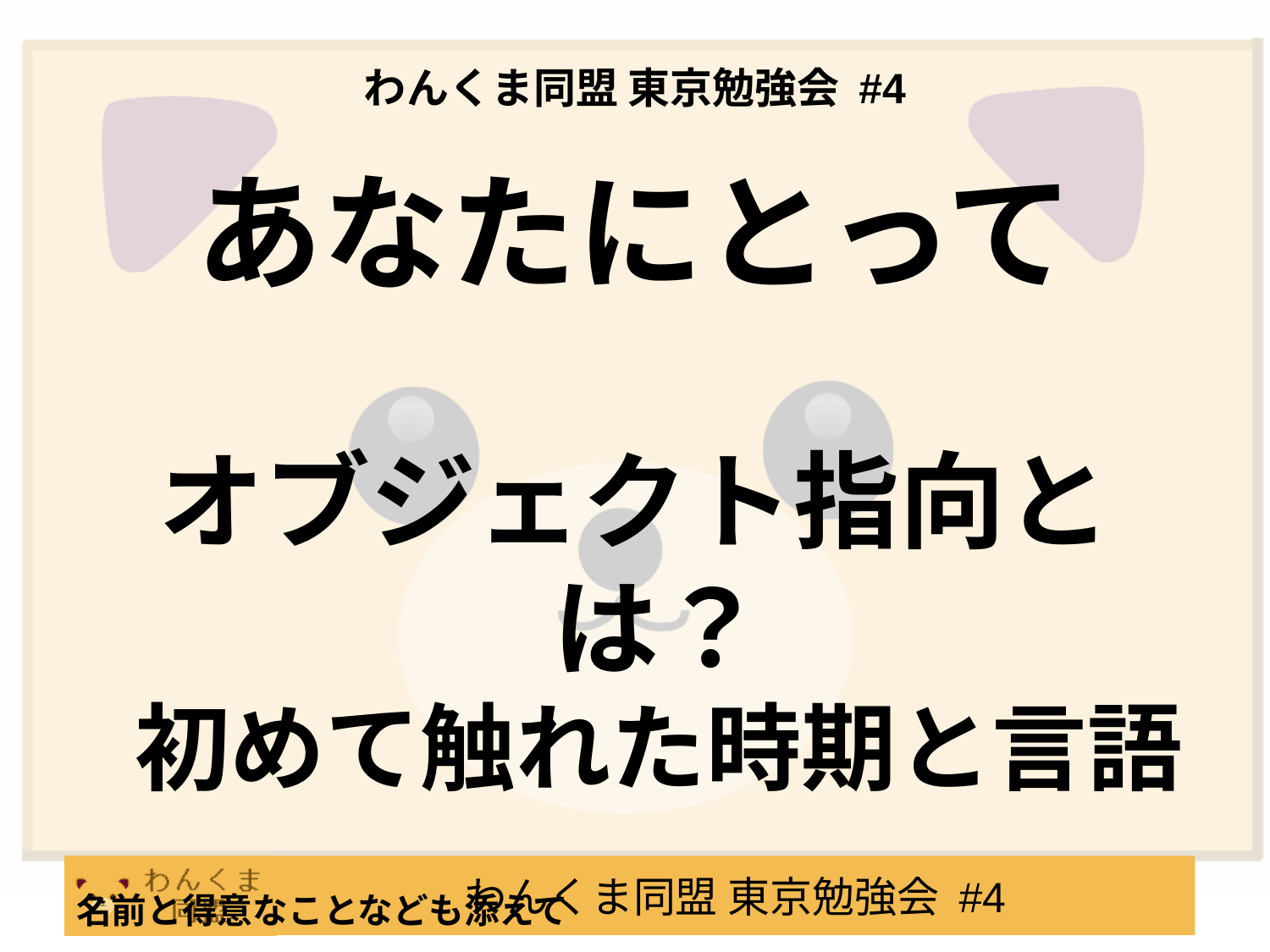

# わんくま同盟 東京勉強会 #4
あなたにとって

オブジェクト指向とは？
初めて触れた時期と言語

名前と得意なことなども添えて